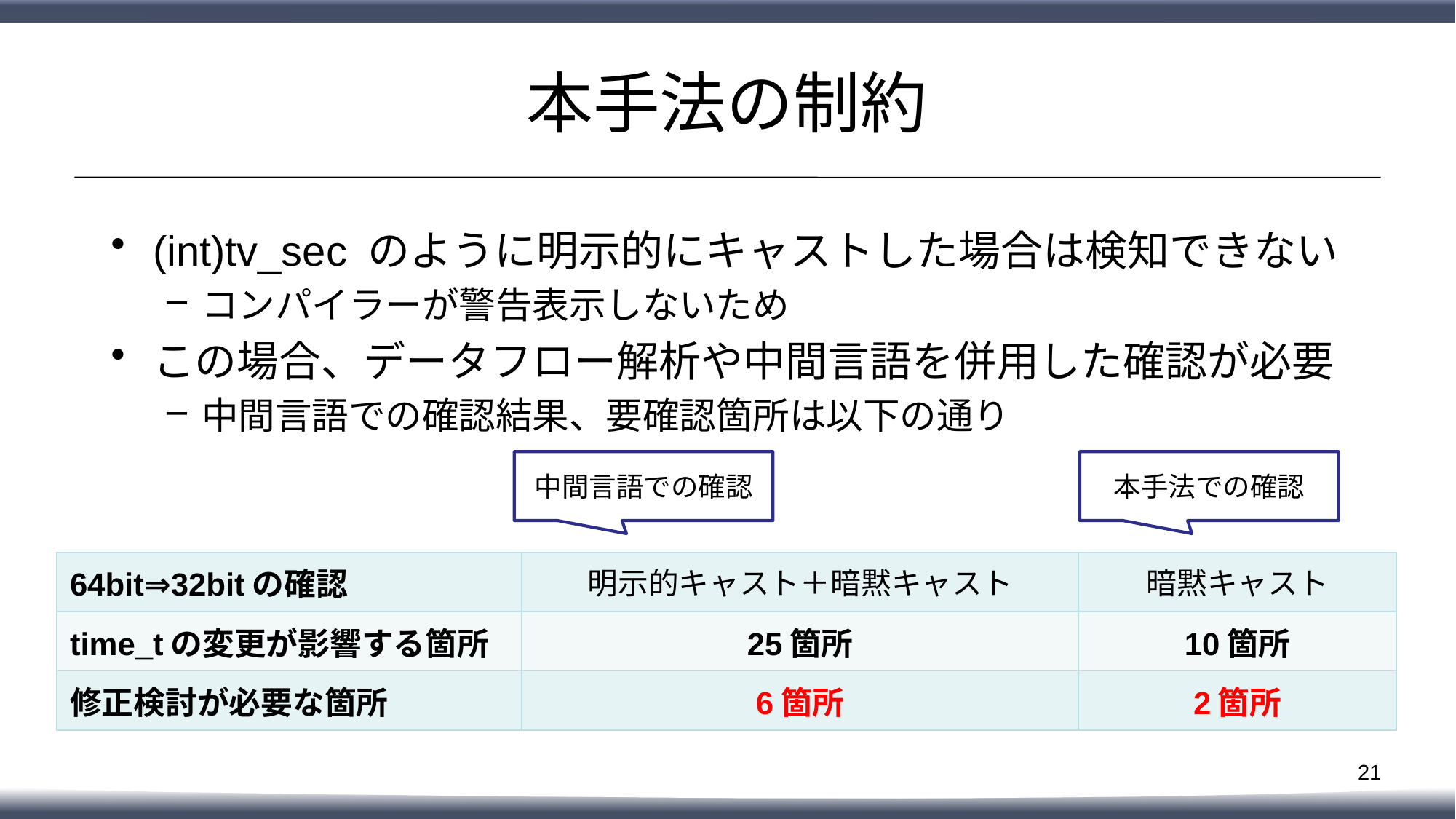

# 本手法の制約
(int)tv_sec のように明示的にキャストした場合は検知できない
コンパイラーが警告表示しないため
この場合、データフロー解析や中間言語を併用した確認が必要
中間言語での確認結果、要確認箇所は以下の通り
中間言語での確認
本手法での確認
| 64bit⇒32bitの確認 | 明示的キャスト＋暗黙キャスト | 暗黙キャスト |
| --- | --- | --- |
| time\_tの変更が影響する箇所 | 25箇所 | 10箇所 |
| 修正検討が必要な箇所 | 6箇所 | 2箇所 |
21